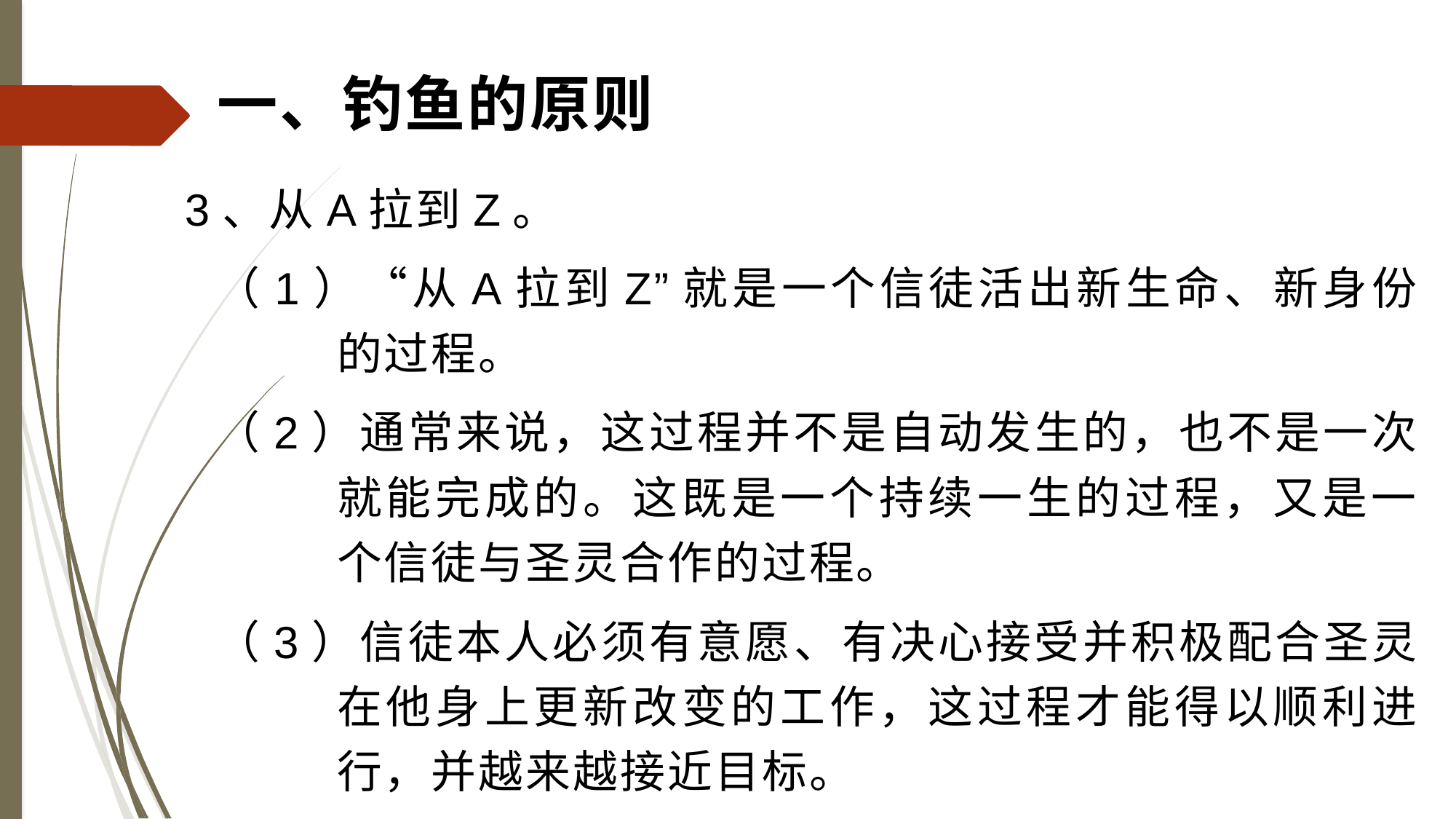

# 一、钓鱼的原则
3、从A拉到Z。
（1）“从A拉到Z”就是一个信徒活出新生命、新身份的过程。
（2）通常来说，这过程并不是自动发生的，也不是一次就能完成的。这既是一个持续一生的过程，又是一个信徒与圣灵合作的过程。
（3）信徒本人必须有意愿、有决心接受并积极配合圣灵在他身上更新改变的工作，这过程才能得以顺利进行，并越来越接近目标。